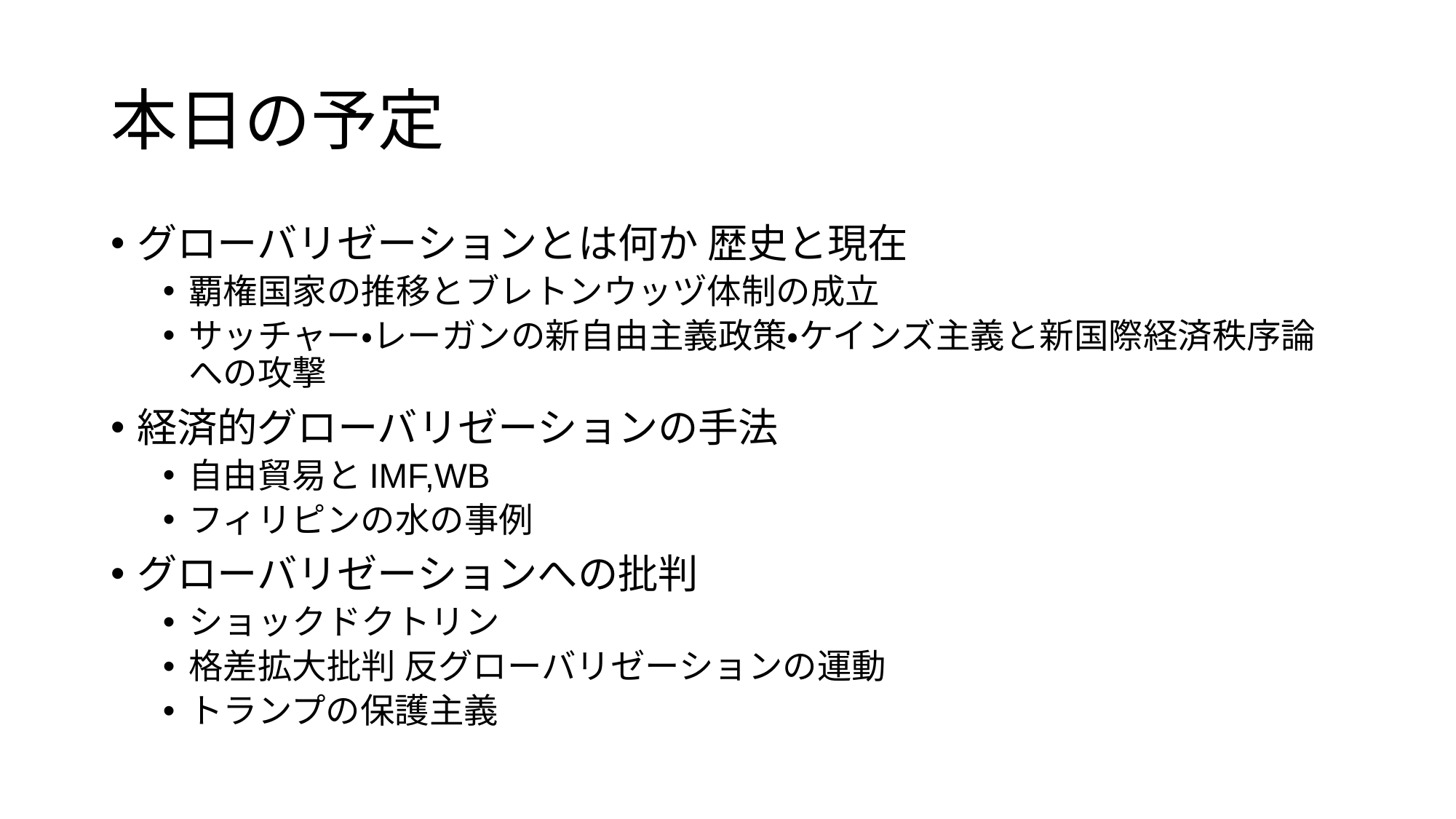

# 本日の予定
グローバリゼーションとは何か 歴史と現在
覇権国家の推移とブレトンウッヅ体制の成立
サッチャー・レーガンの新自由主義政策・ケインズ主義と新国際経済秩序論への攻撃
経済的グローバリゼーションの手法
自由貿易とIMF,WB
フィリピンの水の事例
グローバリゼーションへの批判
ショックドクトリン
格差拡大批判 反グローバリゼーションの運動
トランプの保護主義